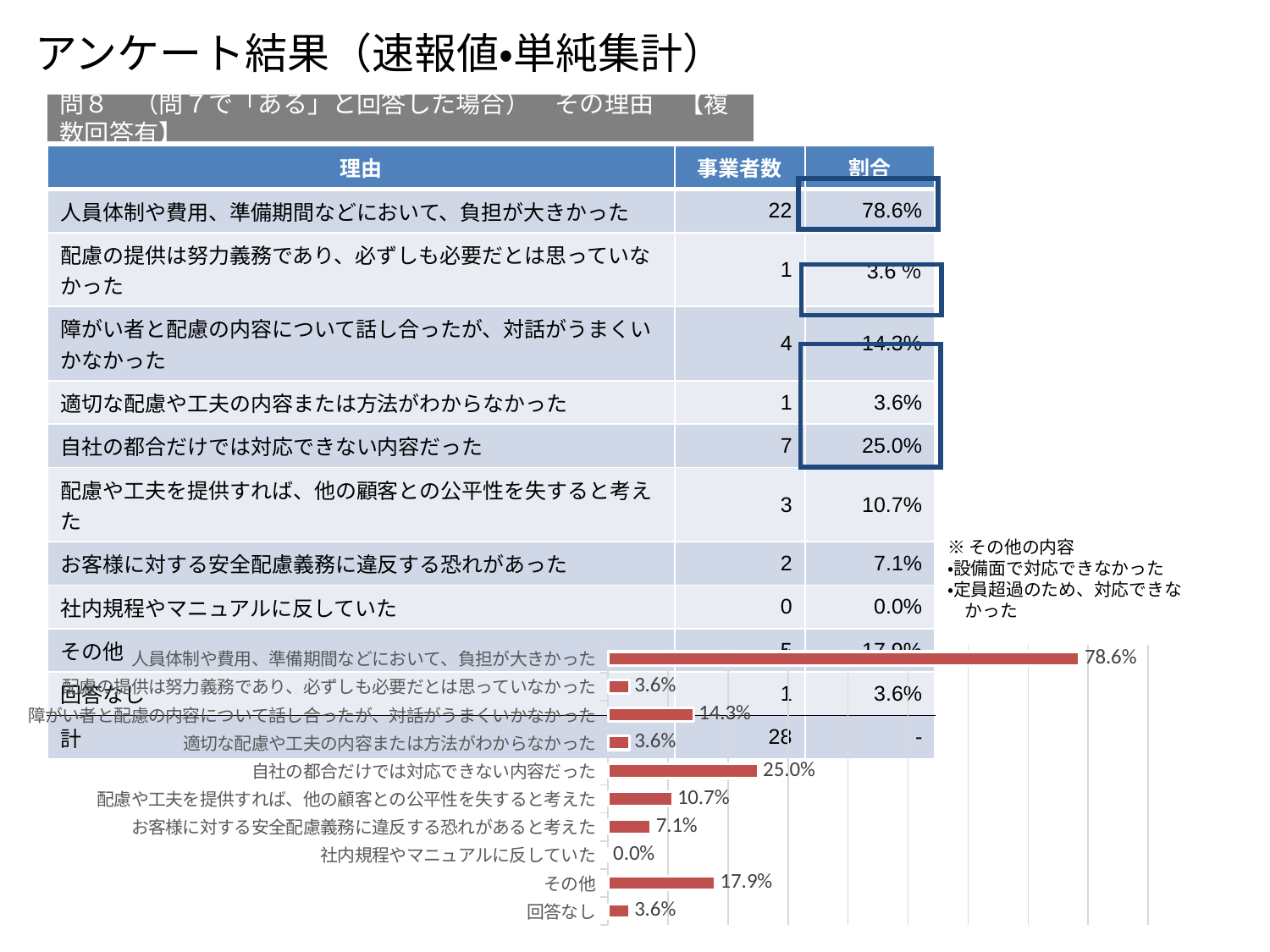

アンケート結果（速報値・単純集計）

問８　（問７で「ある」と回答した場合）　その理由　【複数回答有】
| 理由 | 事業者数 | 割合 |
| --- | --- | --- |
| 人員体制や費用、準備期間などにおいて、負担が大きかった | 22 | 78.6% |
| 配慮の提供は努力義務であり、必ずしも必要だとは思っていなかった | 1 | 3.6％ |
| 障がい者と配慮の内容について話し合ったが、対話がうまくいかなかった | 4 | 14.3% |
| 適切な配慮や工夫の内容または方法がわからなかった | 1 | 3.6% |
| 自社の都合だけでは対応できない内容だった | 7 | 25.0% |
| 配慮や工夫を提供すれば、他の顧客との公平性を失すると考えた | 3 | 10.7% |
| お客様に対する安全配慮義務に違反する恐れがあった | 2 | 7.1% |
| 社内規程やマニュアルに反していた | 0 | 0.0% |
| その他 | 5 | 17.9% |
| 回答なし | 1 | 3.6% |
| 計 | 28 | - |
|  |
| --- |
|  |
| --- |
|  |
| --- |
※その他の内容
・設備面で対応できなかった
・定員超過のため、対応できな
　かった

### Chart

| Category | 割合 |
|---|---|
| 人員体制や費用、準備期間などにおいて、負担が大きかった | 0.7857142857142857 |
| 配慮の提供は努力義務であり、必ずしも必要だとは思っていなかった | 0.03571428571428571 |
| 障がい者と配慮の内容について話し合ったが、対話がうまくいかなかった | 0.14285714285714285 |
| 適切な配慮や工夫の内容または方法がわからなかった | 0.03571428571428571 |
| 自社の都合だけでは対応できない内容だった | 0.25 |
| 配慮や工夫を提供すれば、他の顧客との公平性を失すると考えた | 0.10714285714285714 |
| お客様に対する安全配慮義務に違反する恐れがあると考えた | 0.07142857142857142 |
| 社内規程やマニュアルに反していた | 0.0 |
| その他 | 0.17857142857142858 |
| 回答なし | 0.03571428571428571 |